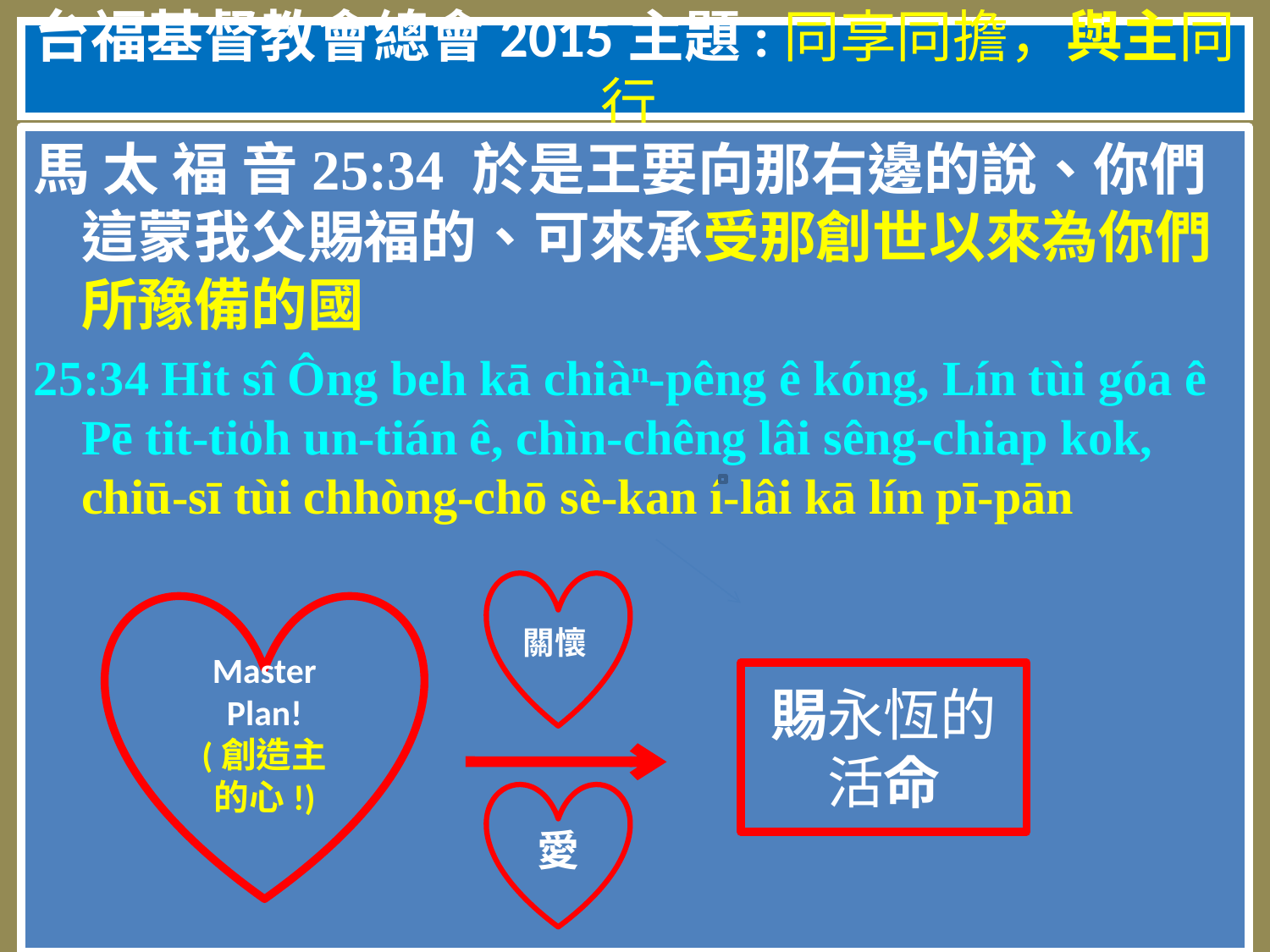

# 台福基督教會總會2015主題:同享同擔，與主同行
馬 太 福 音25:34 於是王要向那右邊的說、你們這蒙我父賜福的、可來承受那創世以來為你們所豫備的國
25:34 Hit sî Ông beh kā chiàⁿ-pêng ê kóng, Lín tùi góa ê Pē tit-tio̍h un-tián ê, chìn-chêng lâi sêng-chiap kok, chiū-sī tùi chhòng-chō sè-kan í-lâi kā lín pī-pān

關懷
Master Plan!
(創造主
的心!)
賜永恆的活命
愛